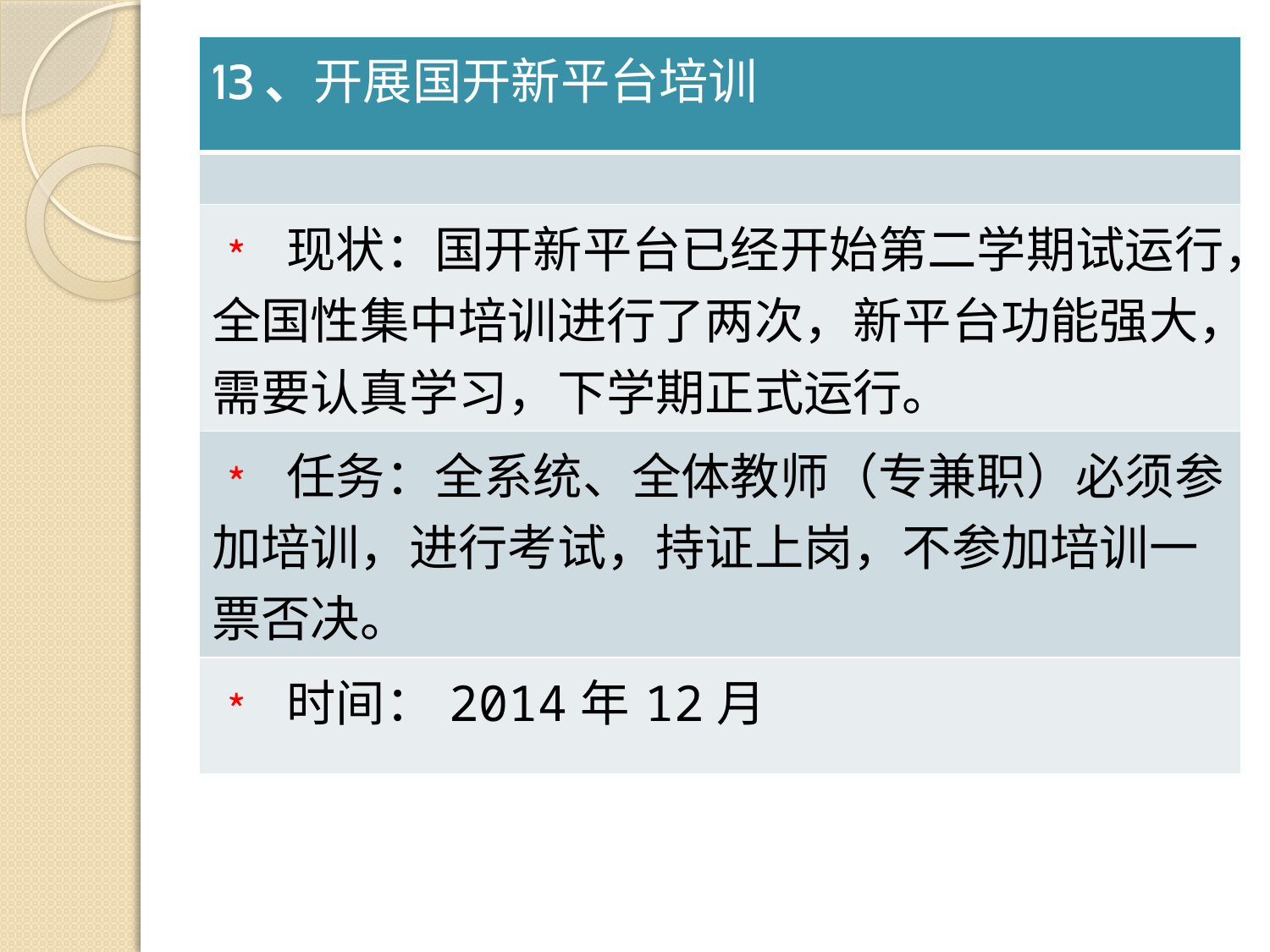

| 13、开展国开新平台培训 |
| --- |
|  |
| ﹡ 现状：国开新平台已经开始第二学期试运行，全国性集中培训进行了两次，新平台功能强大，需要认真学习，下学期正式运行。 |
| ﹡ 任务：全系统、全体教师（专兼职）必须参加培训，进行考试，持证上岗，不参加培训一票否决。 |
| ﹡ 时间：2014年12月 |
#